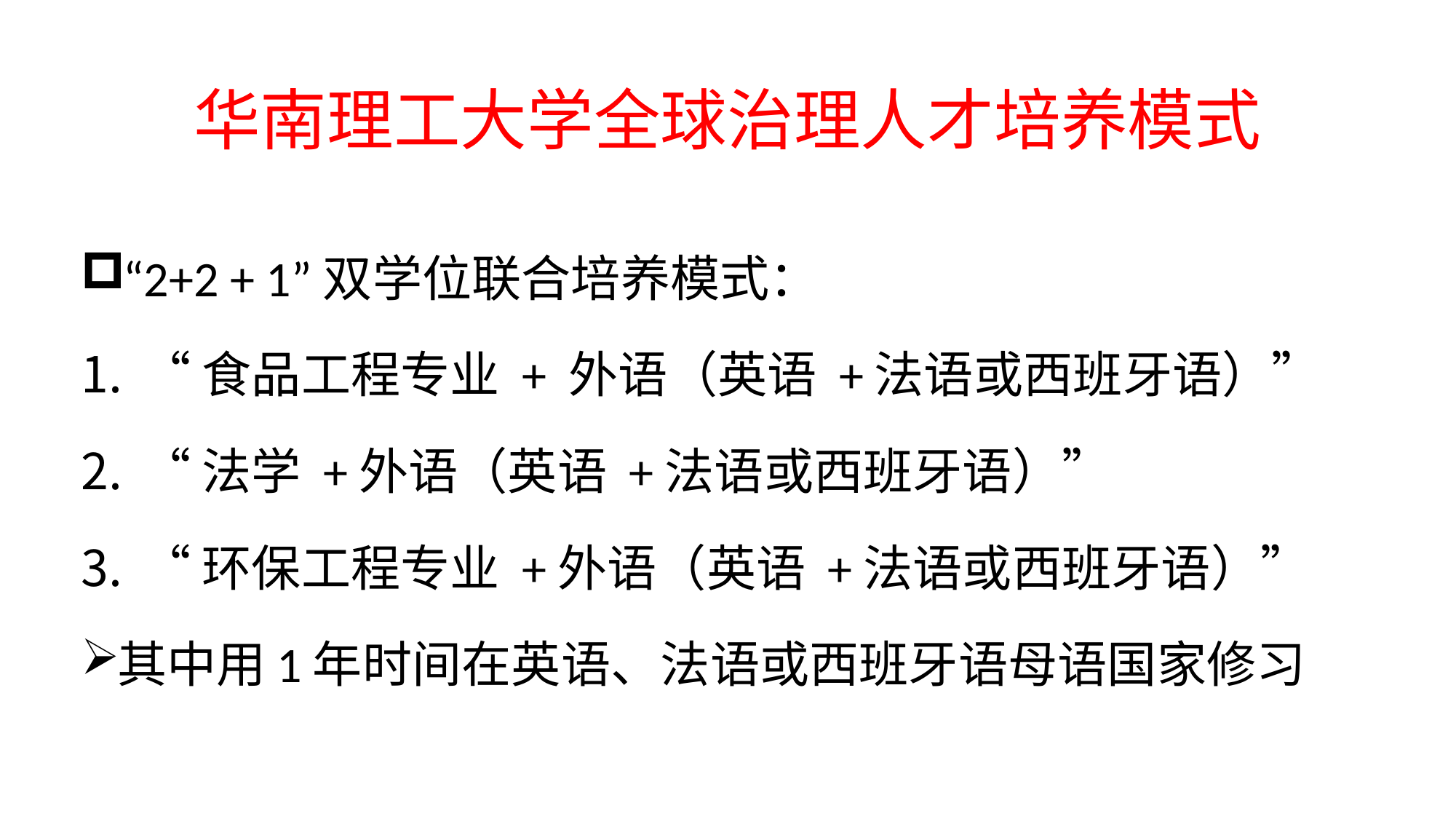

# 华南理工大学全球治理人才培养模式
“2+2 + 1”双学位联合培养模式：
“食品工程专业 + 外语（英语 +法语或西班牙语）”
“法学 +外语（英语 +法语或西班牙语）”
“环保工程专业 +外语（英语 +法语或西班牙语）”
其中用1年时间在英语、法语或西班牙语母语国家修习